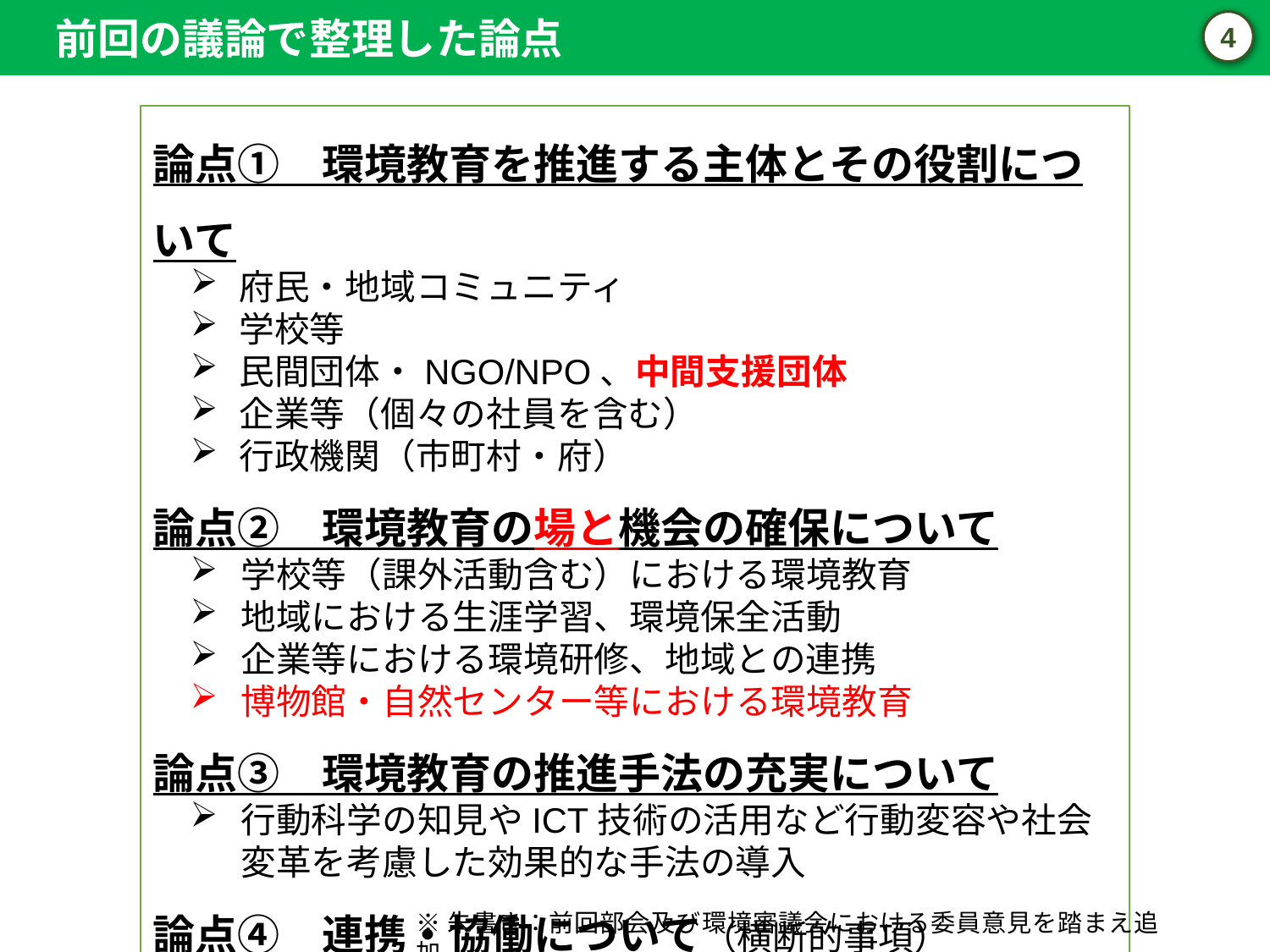

前回の議論で整理した論点
4
論点①　環境教育を推進する主体とその役割について
府民・地域コミュニティ
学校等
民間団体・NGO/NPO、中間支援団体
企業等（個々の社員を含む）
行政機関（市町村・府）
論点②　環境教育の場と機会の確保について
学校等（課外活動含む）における環境教育
地域における生涯学習、環境保全活動
企業等における環境研修、地域との連携
博物館・自然センター等における環境教育
論点③　環境教育の推進手法の充実について
行動科学の知見やICT技術の活用など行動変容や社会変革を考慮した効果的な手法の導入
論点④　連携・協働について（横断的事項）
※朱書き：前回部会及び環境審議会における委員意見を踏まえ追加